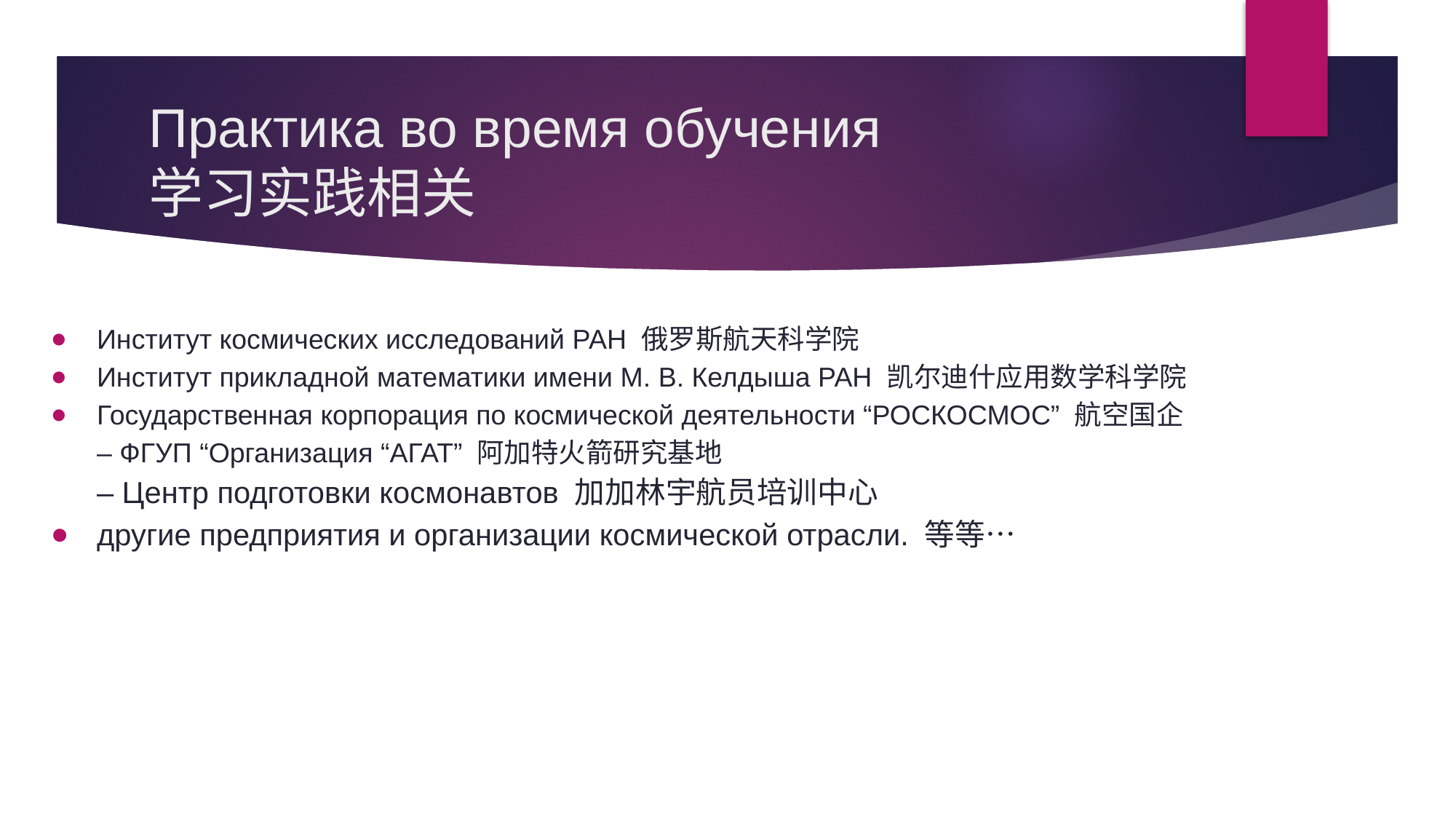

# Практика во время обучения 学习实践相关
Институт космических исследований РАН 俄罗斯航天科学院
Институт прикладной математики имени М. В. Келдыша РАН 凯尔迪什应用数学科学院
Государственная корпорация по космической деятельности “РОСКОСМОС” 航空国企
– ФГУП “Организация “АГАТ” 阿加特火箭研究基地
– Центр подготовки космонавтов 加加林宇航员培训中心
другие предприятия и организации космической отрасли. 等等…